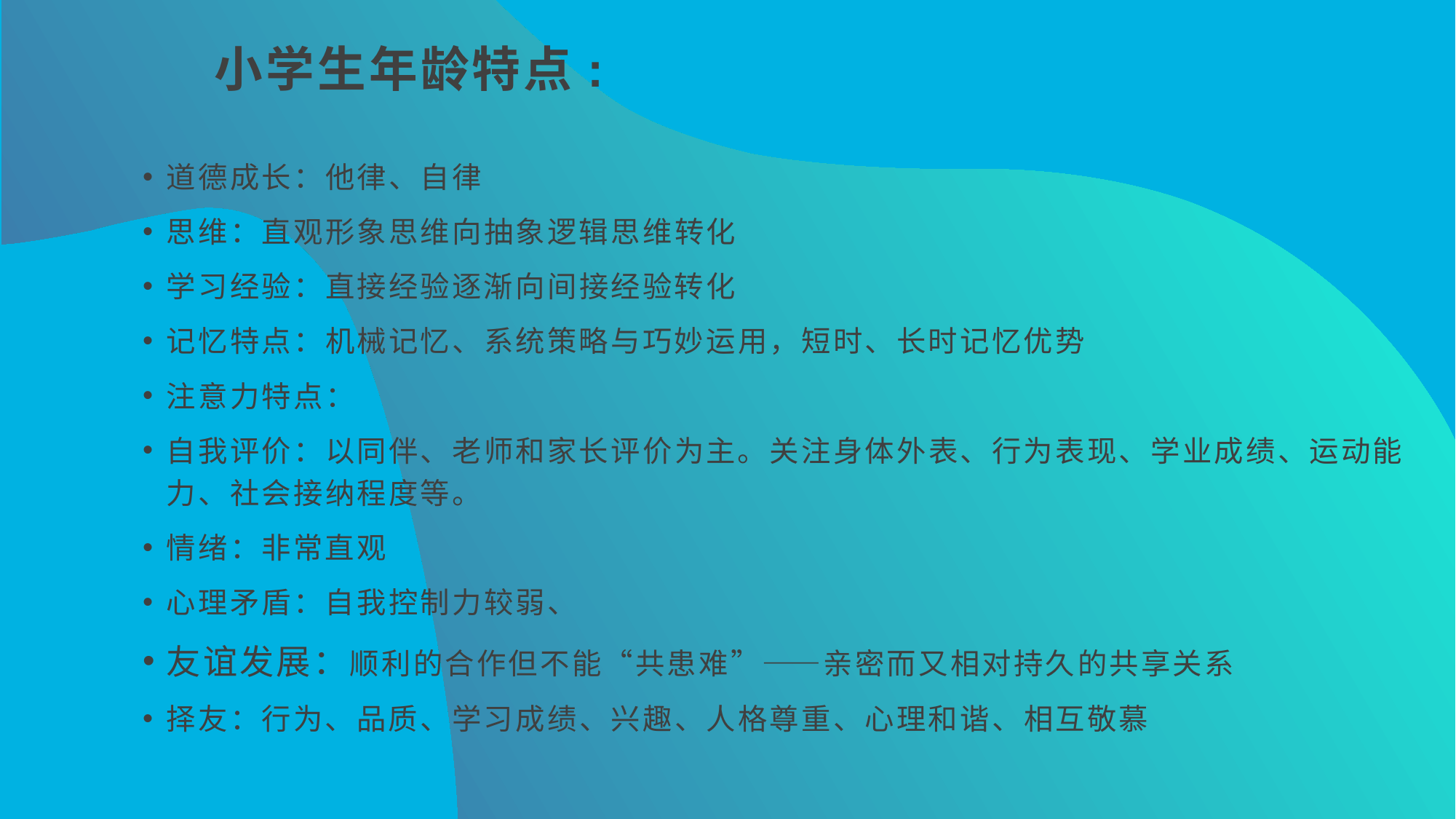

小学生年龄特点:
道德成长：他律、自律
思维：直观形象思维向抽象逻辑思维转化
学习经验：直接经验逐渐向间接经验转化
记忆特点：机械记忆、系统策略与巧妙运用，短时、长时记忆优势
注意力特点：
自我评价：以同伴、老师和家长评价为主。关注身体外表、行为表现、学业成绩、运动能力、社会接纳程度等。
情绪：非常直观
心理矛盾：自我控制力较弱、
友谊发展：顺利的合作但不能“共患难”——亲密而又相对持久的共享关系
择友：行为、品质、学习成绩、兴趣、人格尊重、心理和谐、相互敬慕